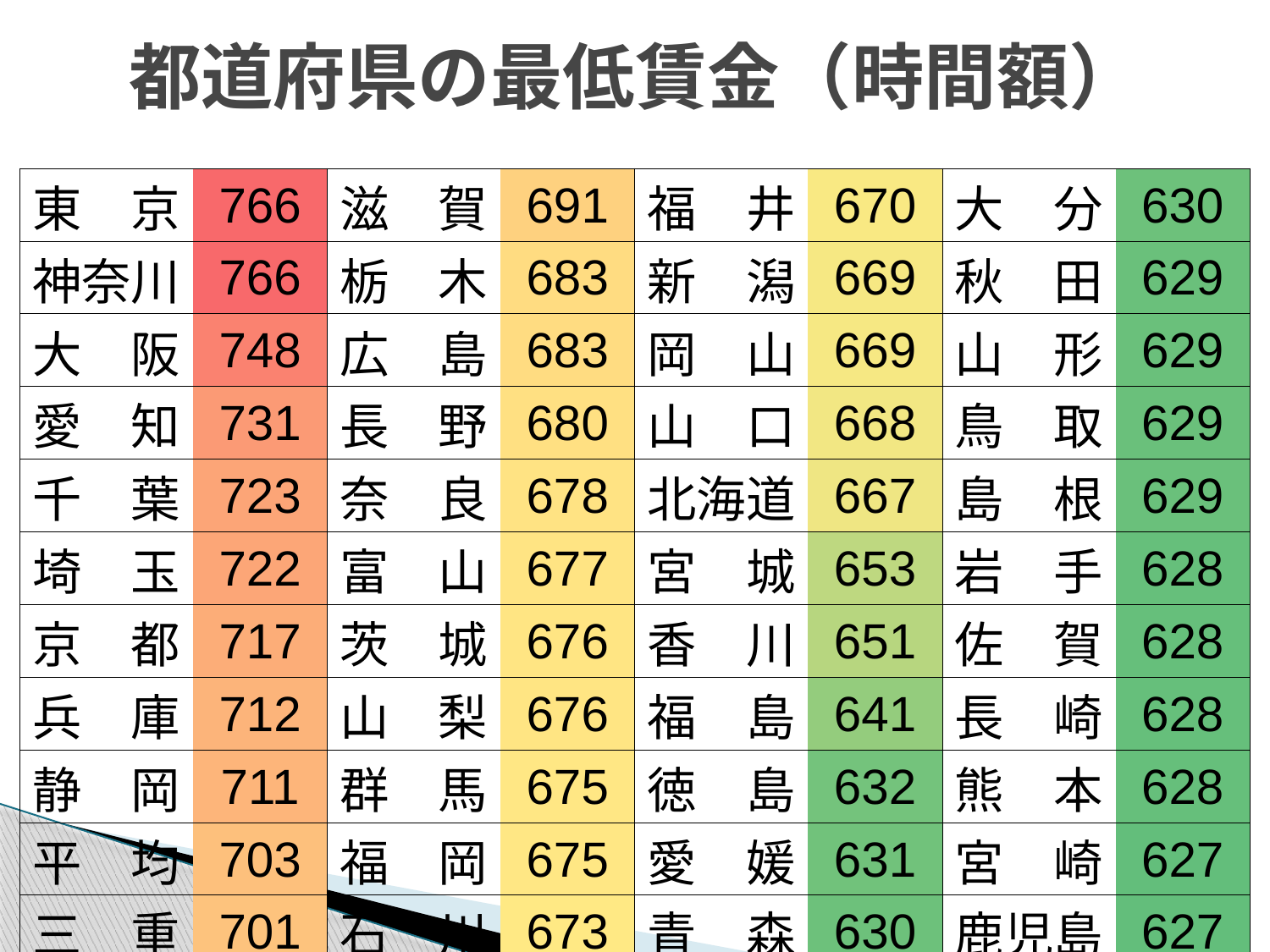

# 都道府県の最低賃金（時間額）
| 東　京 | 766 | 滋　賀 | 691 | 福　井 | 670 | 大　分 | 630 |
| --- | --- | --- | --- | --- | --- | --- | --- |
| 神奈川 | 766 | 栃　木 | 683 | 新　潟 | 669 | 秋　田 | 629 |
| 大　阪 | 748 | 広　島 | 683 | 岡　山 | 669 | 山　形 | 629 |
| 愛　知 | 731 | 長　野 | 680 | 山　口 | 668 | 鳥　取 | 629 |
| 千　葉 | 723 | 奈　良 | 678 | 北海道 | 667 | 島　根 | 629 |
| 埼　玉 | 722 | 富　山 | 677 | 宮　城 | 653 | 岩　手 | 628 |
| 京　都 | 717 | 茨　城 | 676 | 香　川 | 651 | 佐　賀 | 628 |
| 兵　庫 | 712 | 山　梨 | 676 | 福　島 | 641 | 長　崎 | 628 |
| 静　岡 | 711 | 群　馬 | 675 | 徳　島 | 632 | 熊　本 | 628 |
| 平　均 | 703 | 福　岡 | 675 | 愛　媛 | 631 | 宮　崎 | 627 |
| 三　重 | 701 | 石　川 | 673 | 青　森 | 630 | 鹿児島 | 627 |
| 岐　阜 | 696 | 和歌山 | 673 | 高　知 | 630 | 沖　縄 | 627 |